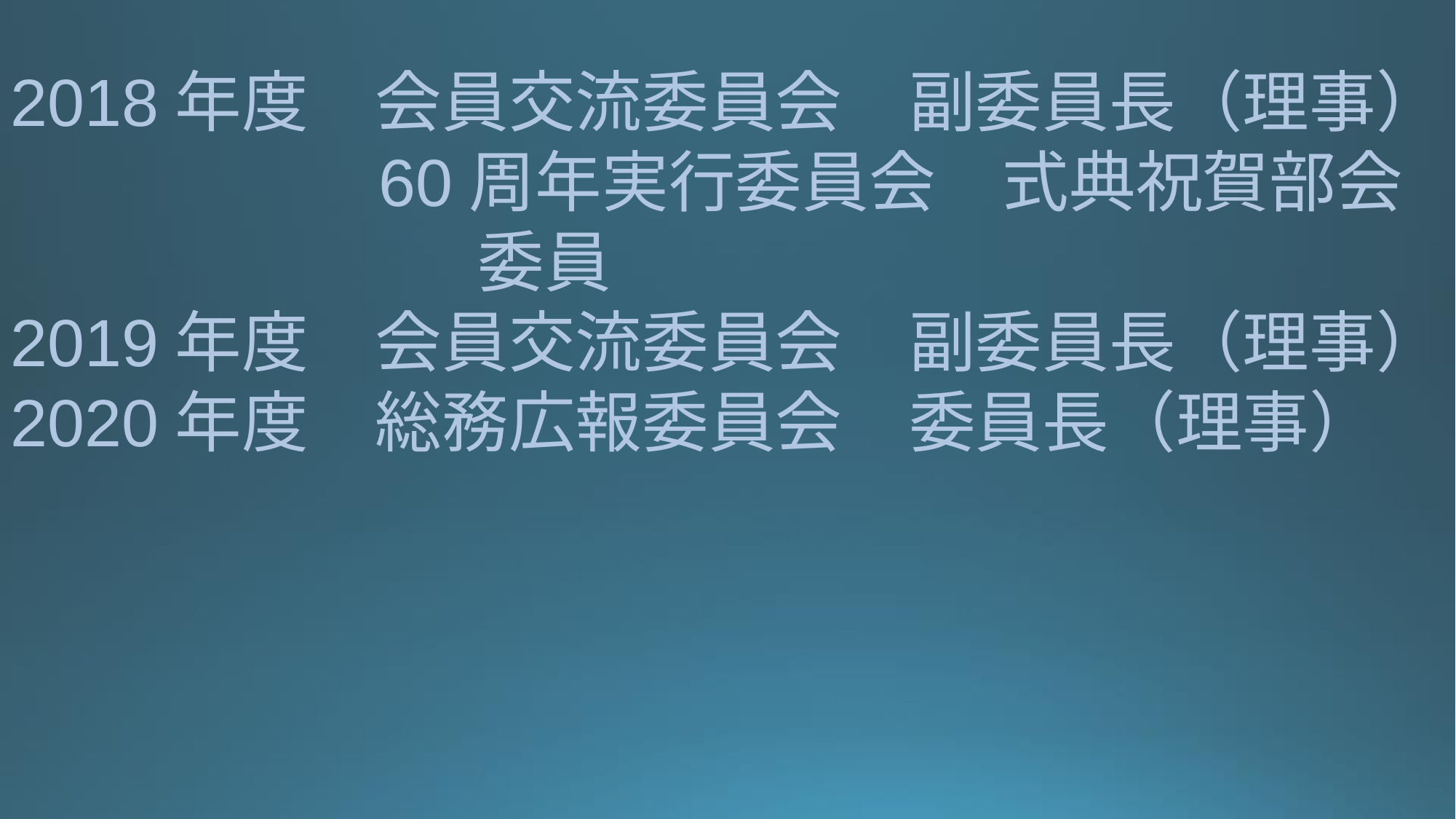

2018年度　会員交流委員会　副委員長（理事）
		　　60周年実行委員会　式典祝賀部会
　　　　　　　委員
2019年度　会員交流委員会　副委員長（理事）
2020年度　総務広報委員会　委員長（理事）